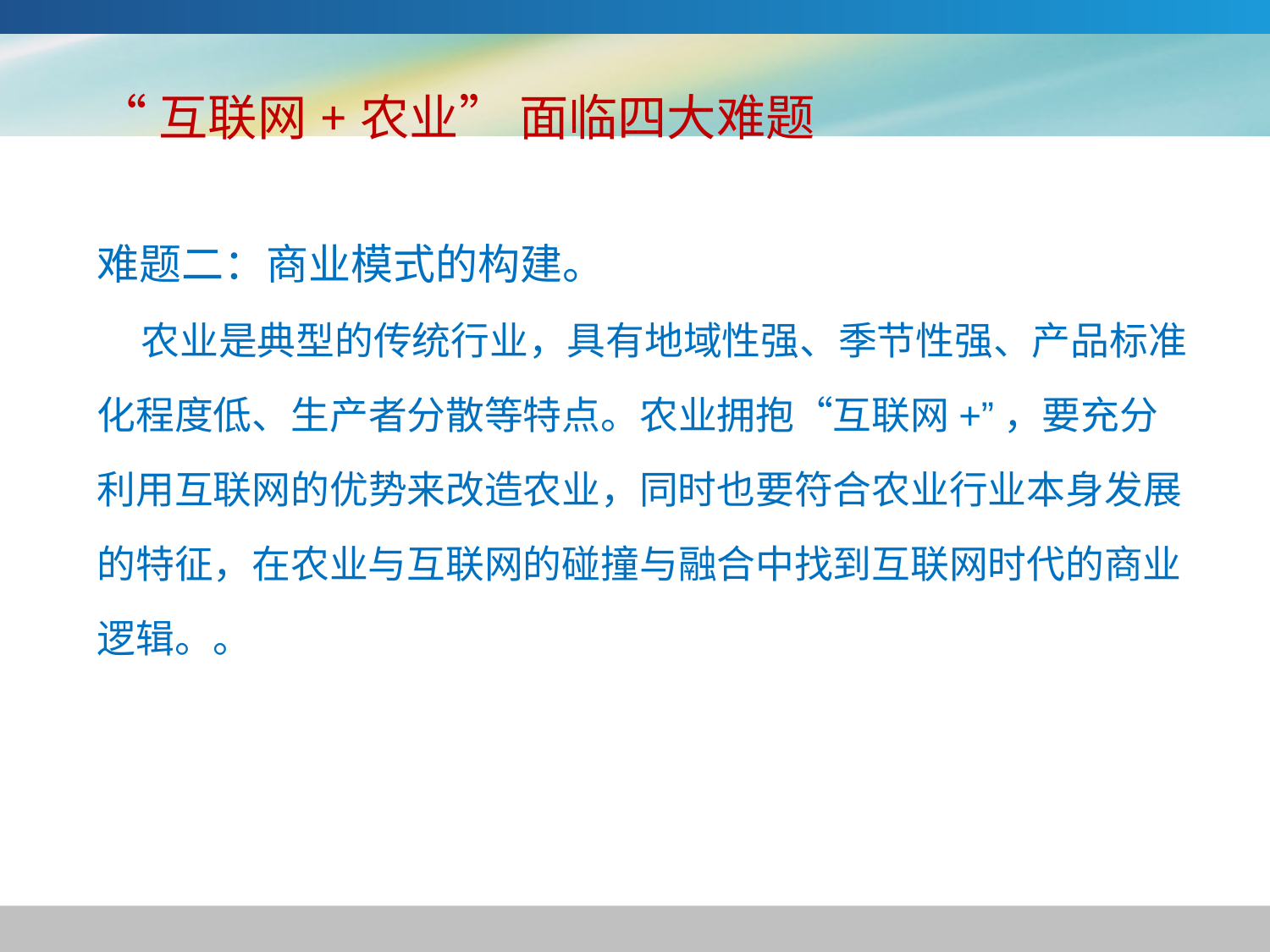

“互联网+农业” 面临四大难题
难题二：商业模式的构建。
    农业是典型的传统行业，具有地域性强、季节性强、产品标准化程度低、生产者分散等特点。农业拥抱“互联网+”，要充分利用互联网的优势来改造农业，同时也要符合农业行业本身发展的特征，在农业与互联网的碰撞与融合中找到互联网时代的商业逻辑。。